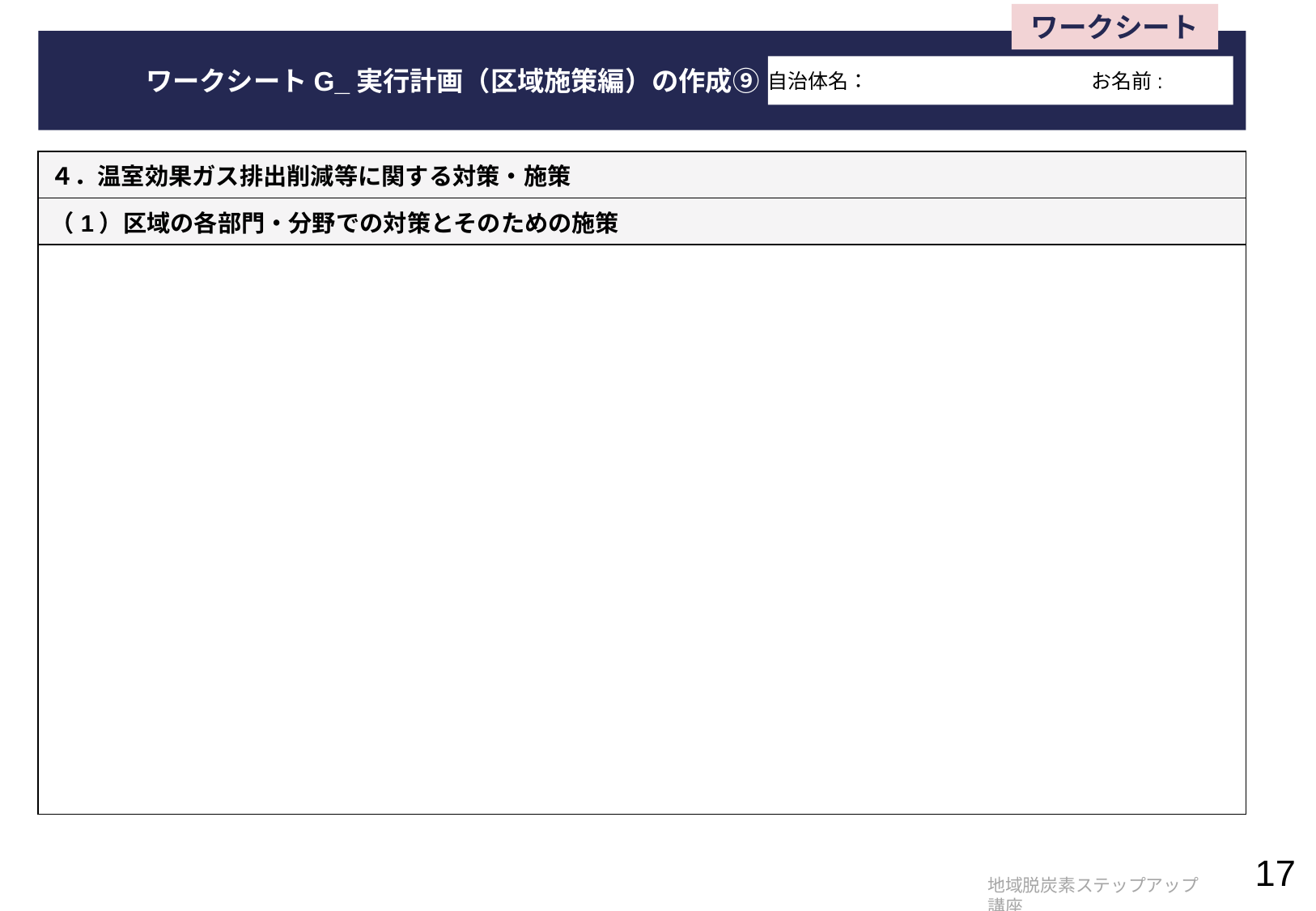

ワークシート
　　　　ワークシートG_実行計画（区域施策編）の作成⑨
自治体名：　　　　　　　　　　　お名前:
| ４．温室効果ガス排出削減等に関する対策・施策 |
| --- |
| （1）区域の各部門・分野での対策とそのための施策 |
|  |
※記入欄が足りない場合は、
適宜、シートをコピーしページを増やしてご対応ください。